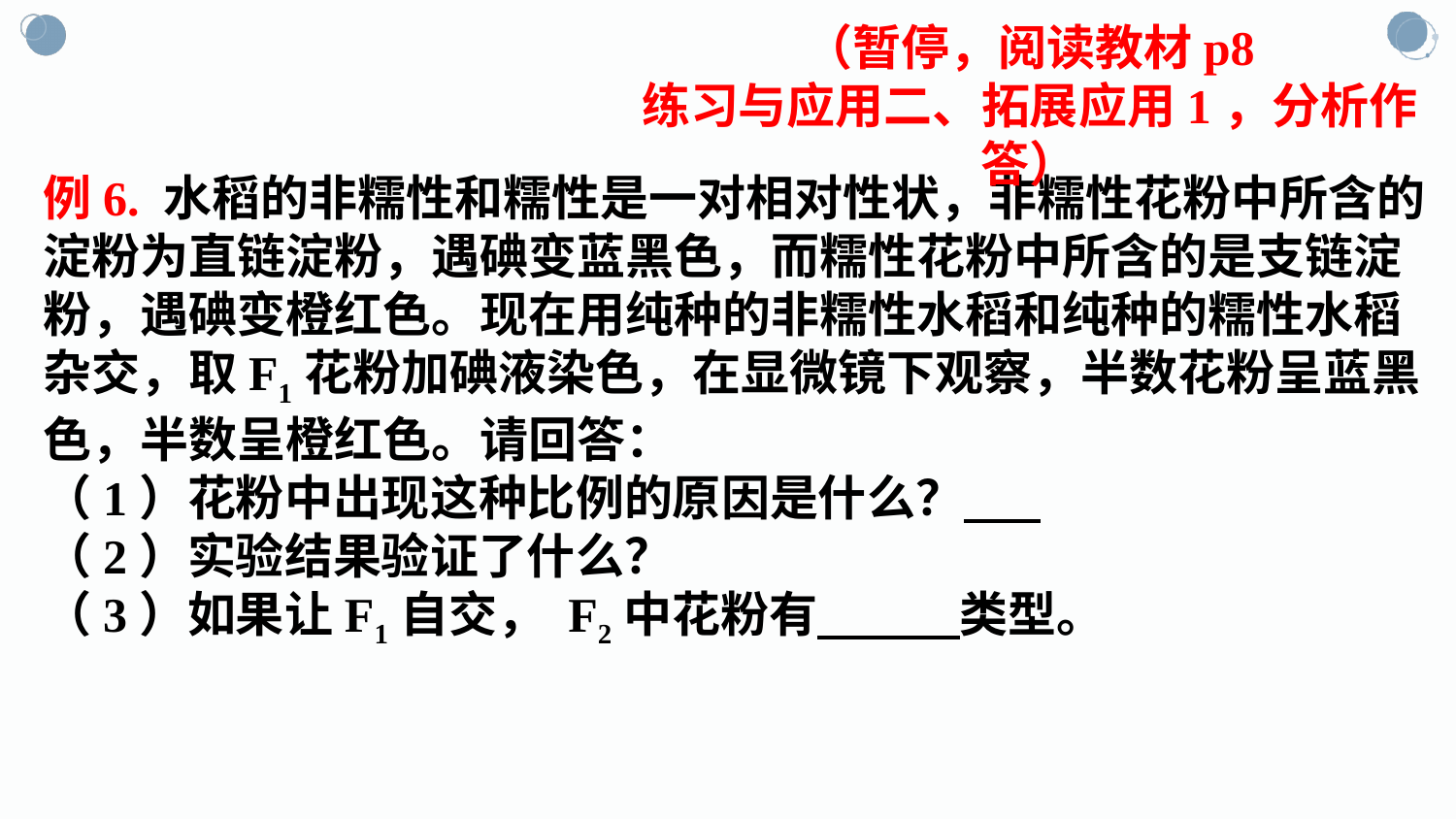

（暂停，阅读教材p8
练习与应用二、拓展应用1，分析作答）
例6. 水稻的非糯性和糯性是一对相对性状，非糯性花粉中所含的淀粉为直链淀粉，遇碘变蓝黑色，而糯性花粉中所含的是支链淀粉，遇碘变橙红色。现在用纯种的非糯性水稻和纯种的糯性水稻杂交，取F1花粉加碘液染色，在显微镜下观察，半数花粉呈蓝黑色，半数呈橙红色。请回答：
（1）花粉中出现这种比例的原因是什么？
（2）实验结果验证了什么？
（3）如果让F1自交， F2中花粉有             类型。